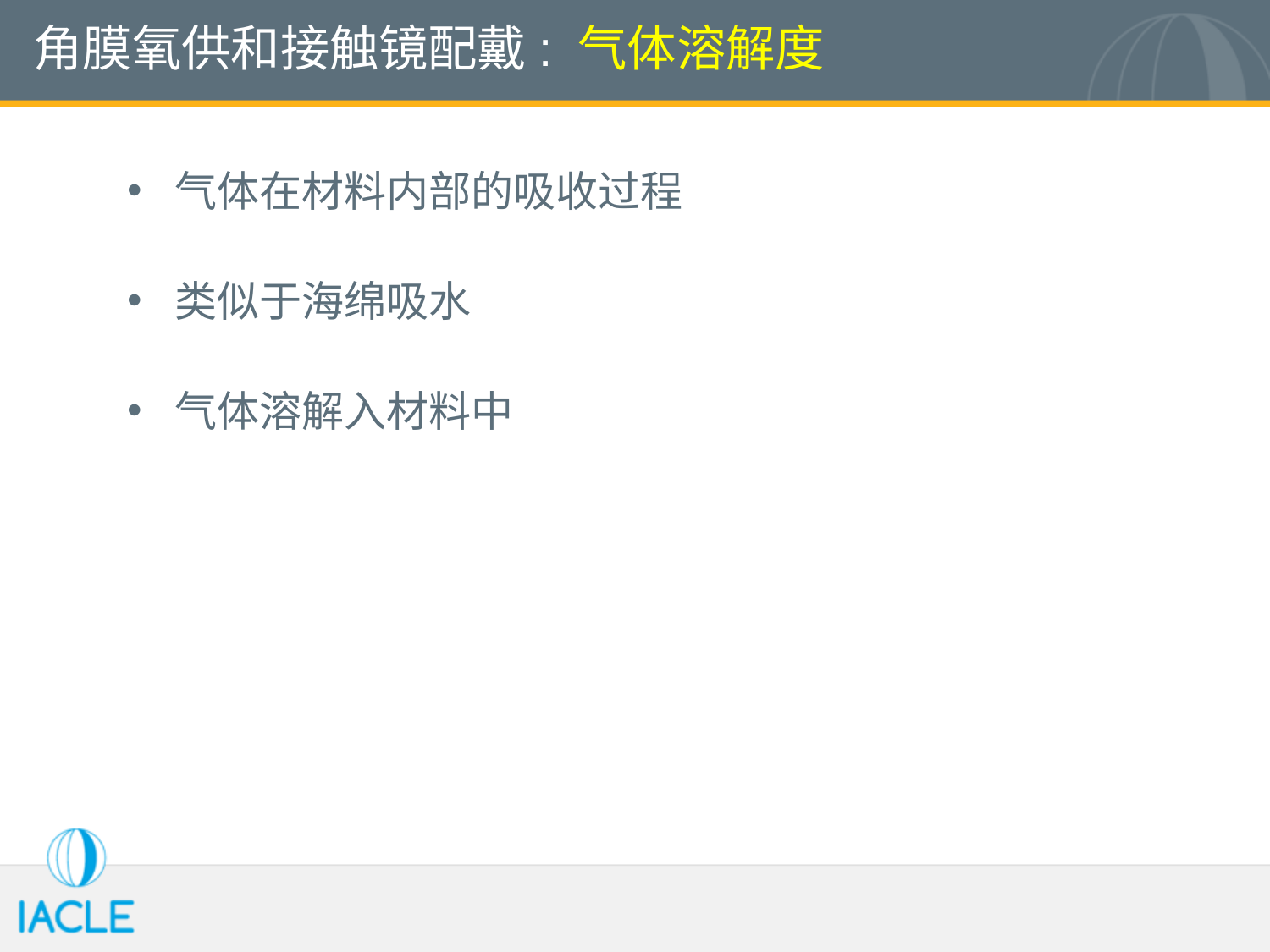

角膜氧供和接触镜配戴: 气体溶解度
气体在材料内部的吸收过程
类似于海绵吸水
气体溶解入材料中